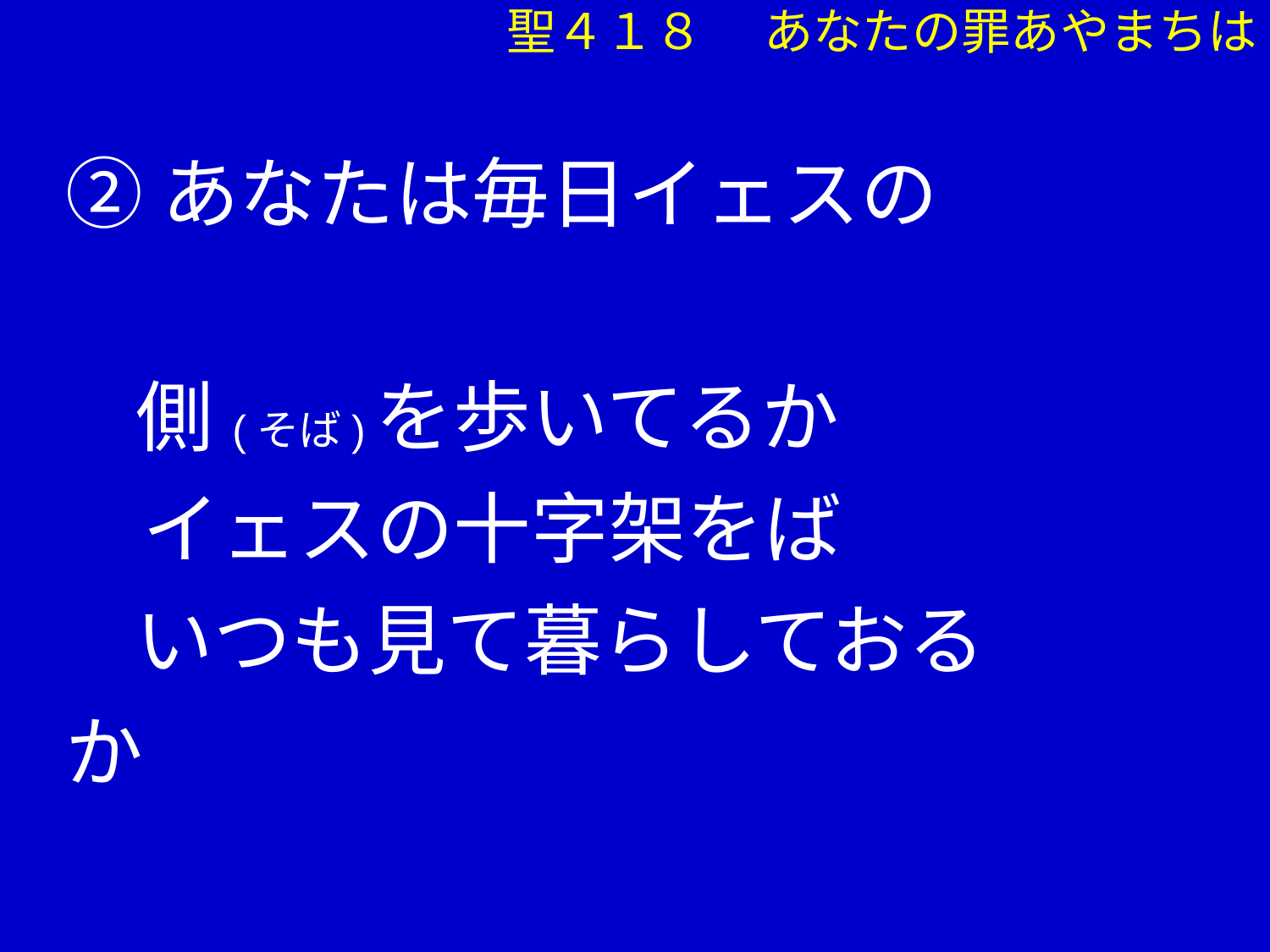

聖４１８ 　あなたの罪あやまちは
②あなたは毎日イェスの
   側(そば)を歩いてるか
　イェスの十字架をば
   いつも見て暮らしておるか